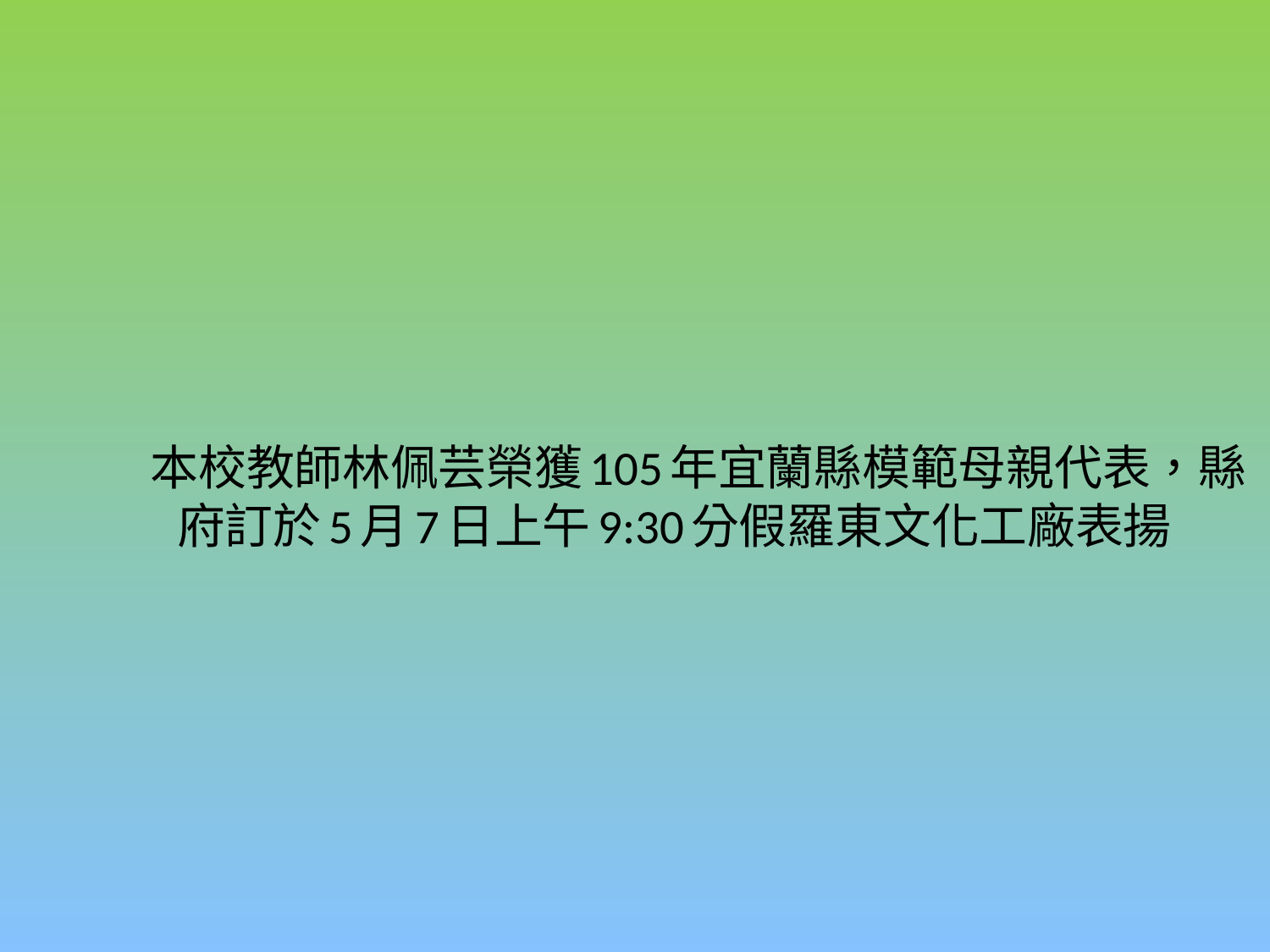

# 本校教師林佩芸榮獲105年宜蘭縣模範母親代表，縣府訂於5月7日上午9:30分假羅東文化工廠表揚